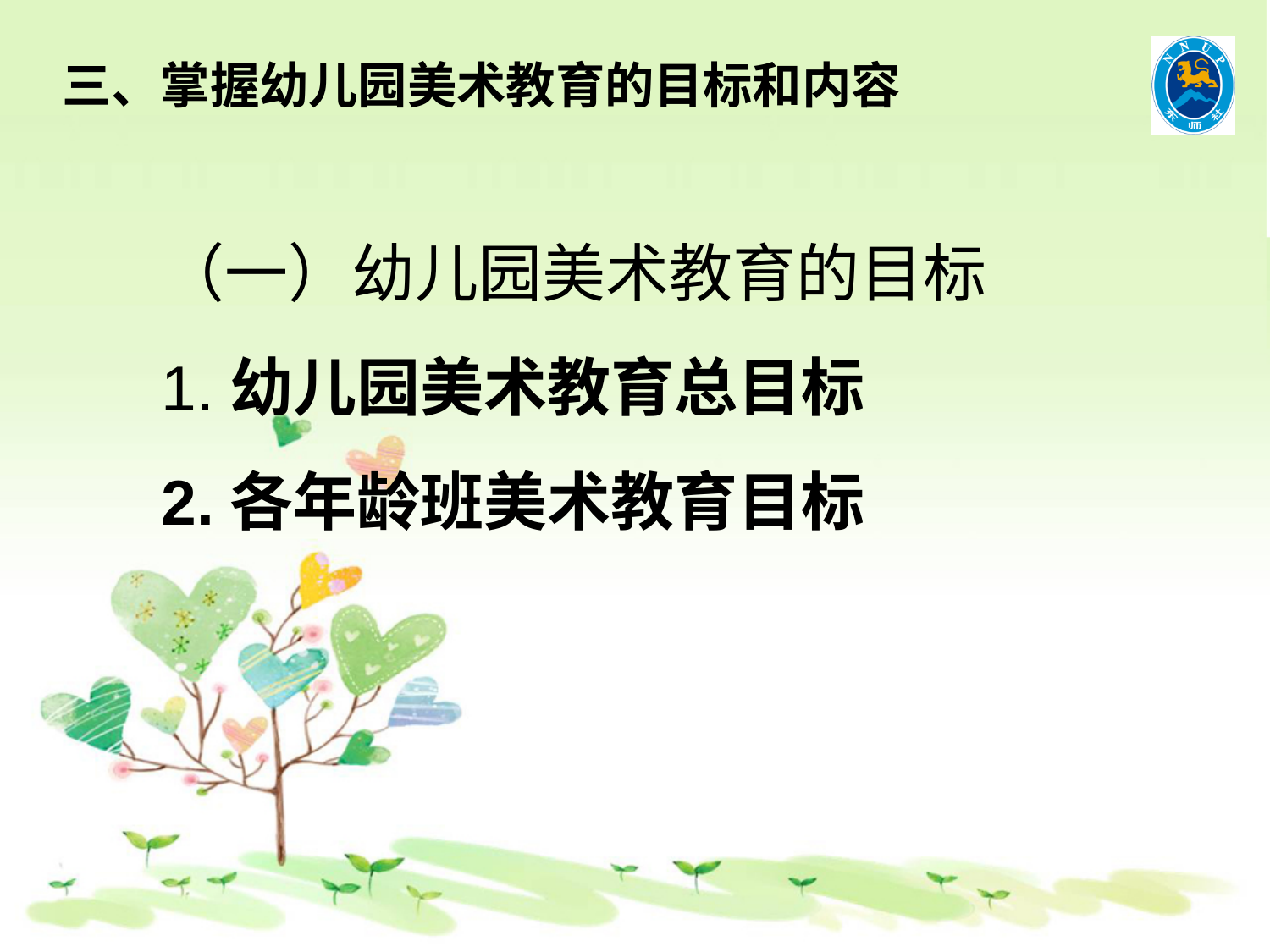

三、掌握幼儿园美术教育的目标和内容
（一）幼儿园美术教育的目标
1.幼儿园美术教育总目标
2.各年龄班美术教育目标